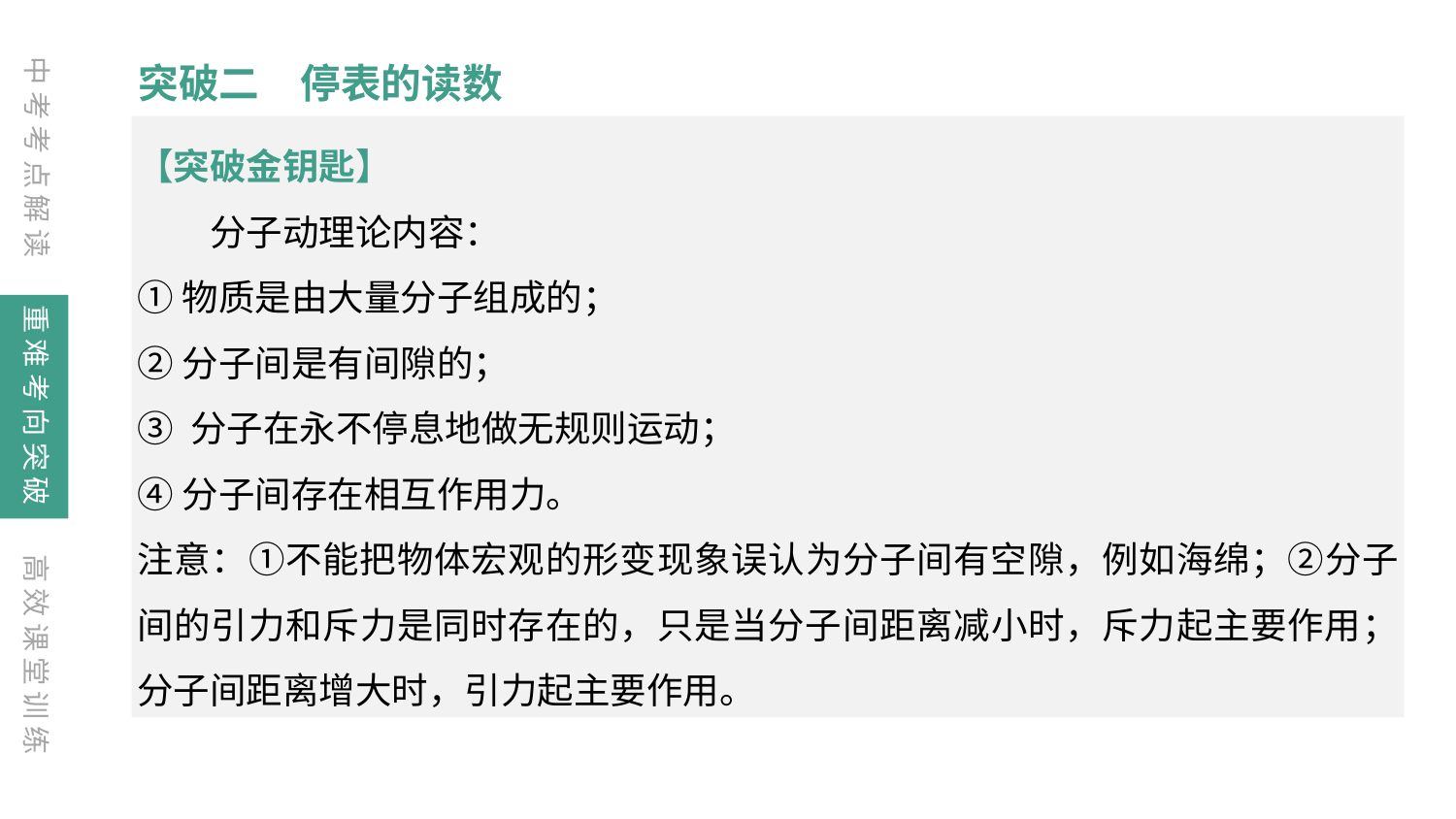

中考考点解读
突破二　停表的读数
【突破金钥匙】
　　分子动理论内容：
①物质是由大量分子组成的；
②分子间是有间隙的；
③ 分子在永不停息地做无规则运动；
④分子间存在相互作用力。
注意：①不能把物体宏观的形变现象误认为分子间有空隙，例如海绵；②分子间的引力和斥力是同时存在的，只是当分子间距离减小时，斥力起主要作用；分子间距离增大时，引力起主要作用。
重难考向突破

高效课堂训练